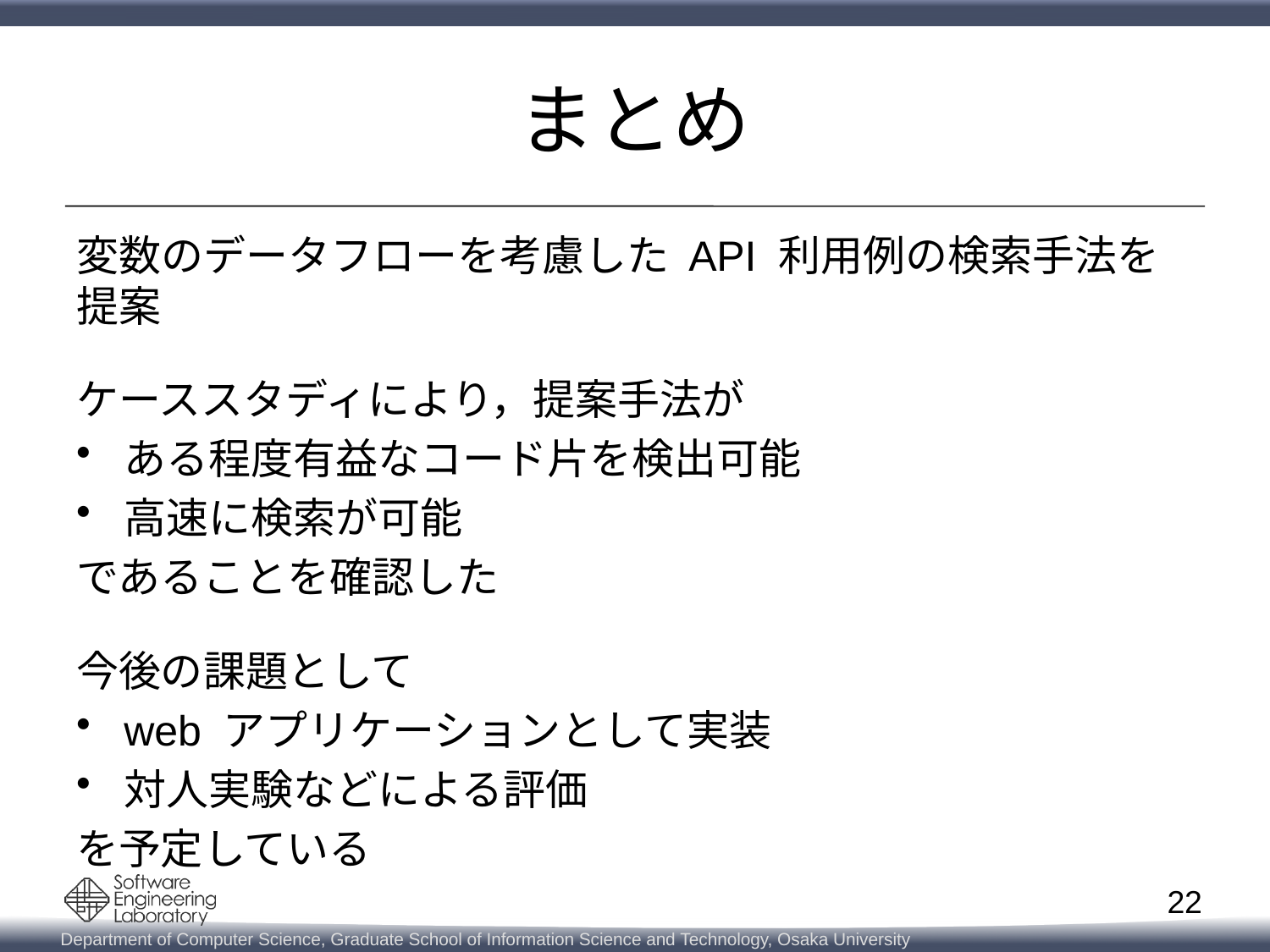

# まとめ
変数のデータフローを考慮した API 利用例の検索手法を提案

ケーススタディにより，提案手法が
ある程度有益なコード片を検出可能
高速に検索が可能
であることを確認した

今後の課題として
web アプリケーションとして実装
対人実験などによる評価
を予定している
22